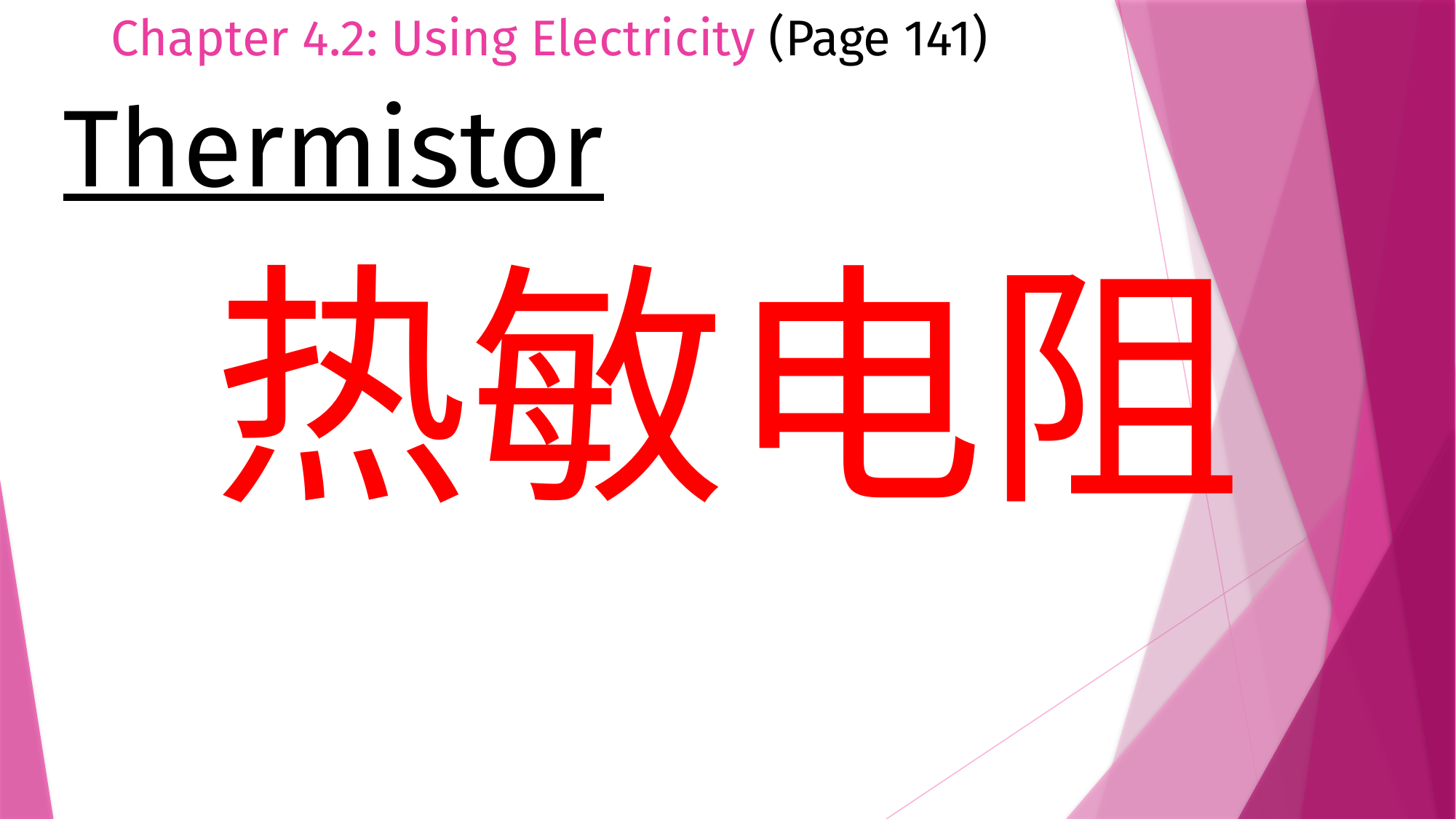

# Chapter 4.2: Using Electricity (Page 141)
Thermistor
热敏电阻